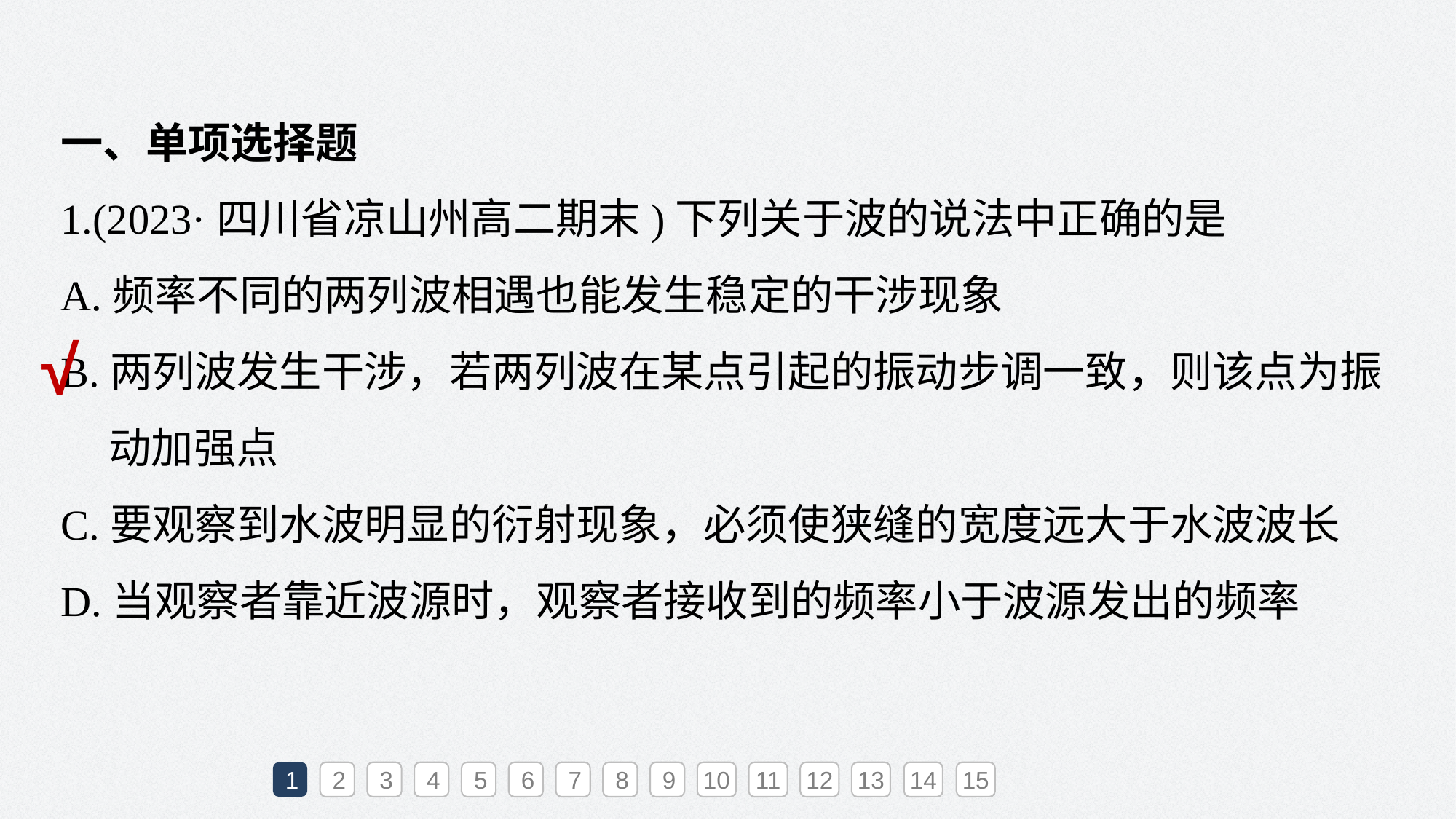

一、单项选择题
1.(2023·四川省凉山州高二期末)下列关于波的说法中正确的是
A.频率不同的两列波相遇也能发生稳定的干涉现象
B.两列波发生干涉，若两列波在某点引起的振动步调一致，则该点为振
    动加强点
C.要观察到水波明显的衍射现象，必须使狭缝的宽度远大于水波波长
D.当观察者靠近波源时，观察者接收到的频率小于波源发出的频率
√
1
2
3
4
5
6
7
8
9
10
11
12
13
14
15